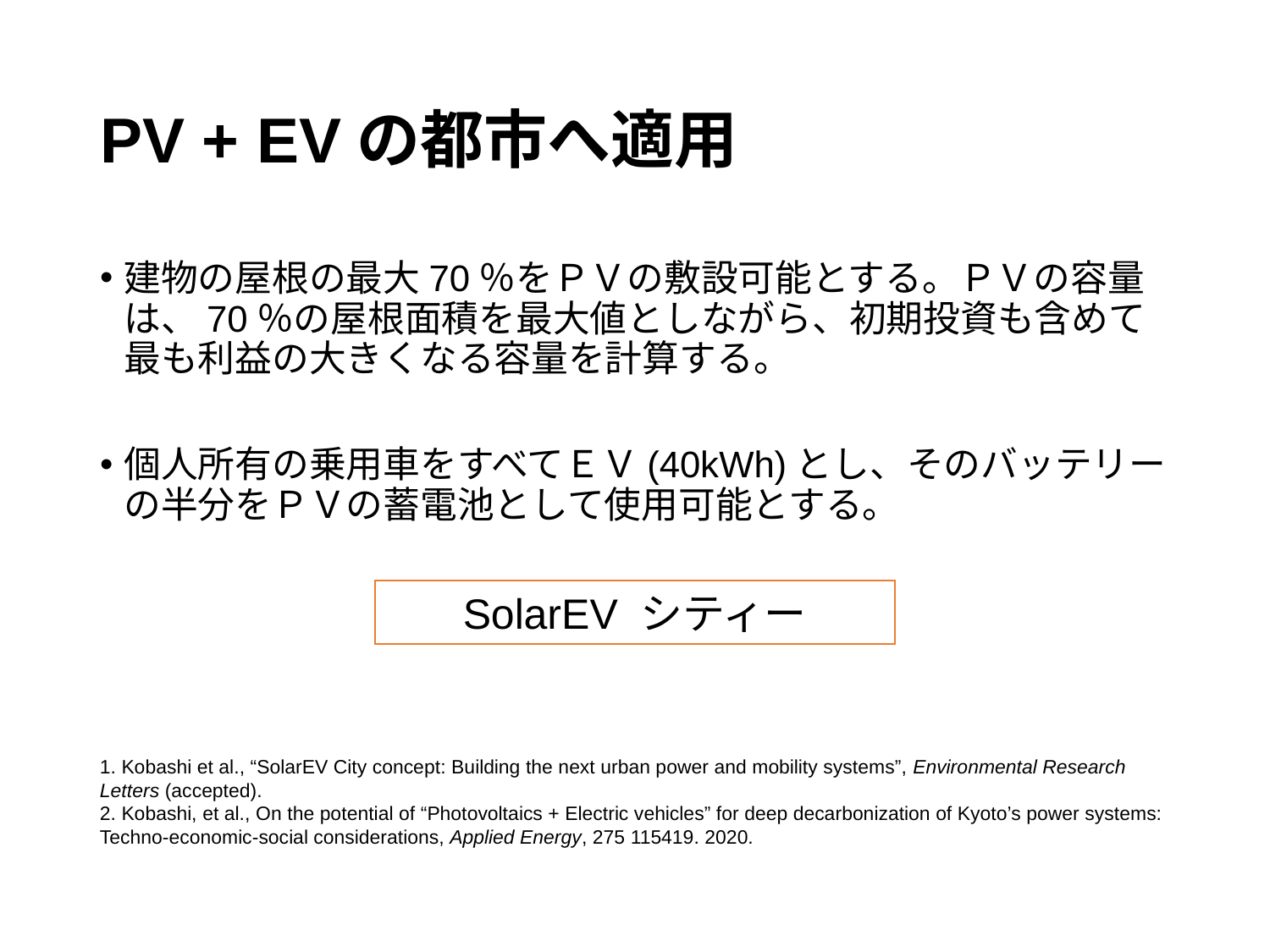

# PV + EVの都市へ適用
建物の屋根の最大70％をＰＶの敷設可能とする。ＰＶの容量は、70％の屋根面積を最大値としながら、初期投資も含めて最も利益の大きくなる容量を計算する。

個人所有の乗用車をすべてＥＶ(40kWh)とし、そのバッテリーの半分をＰＶの蓄電池として使用可能とする。
SolarEV シティー

1. Kobashi et al., “SolarEV City concept: Building the next urban power and mobility systems”, Environmental Research Letters (accepted).
2. Kobashi, et al., On the potential of “Photovoltaics + Electric vehicles” for deep decarbonization of Kyoto’s power systems: Techno-economic-social considerations, Applied Energy, 275 115419. 2020.